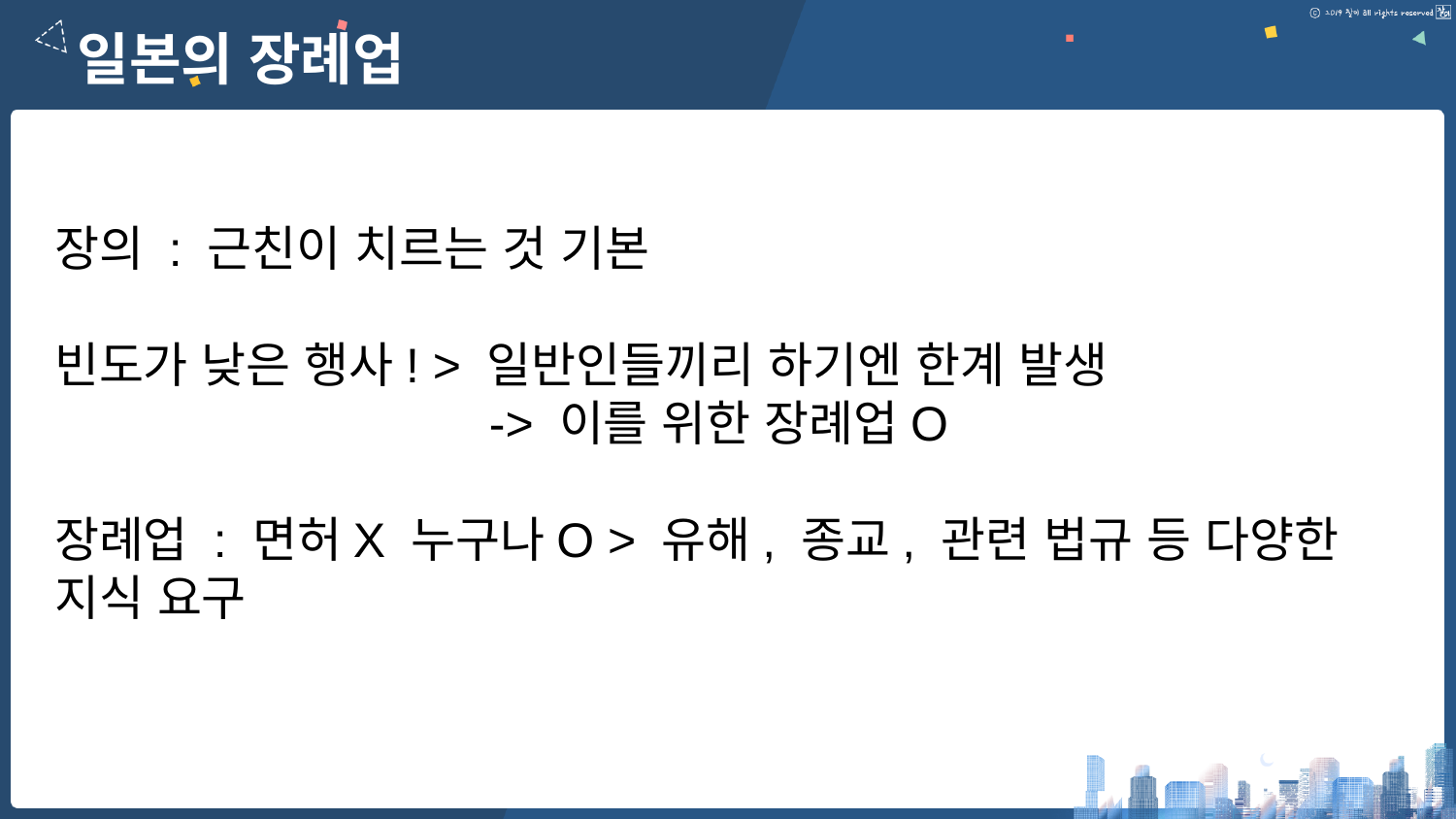

일본의 장례업
장의 : 근친이 치르는 것 기본

빈도가 낮은 행사! > 일반인들끼리 하기엔 한계 발생
                                -> 이를 위한 장례업O

장례업 : 면허X 누구나O > 유해, 종교, 관련 법규 등 다양한 지식 요구